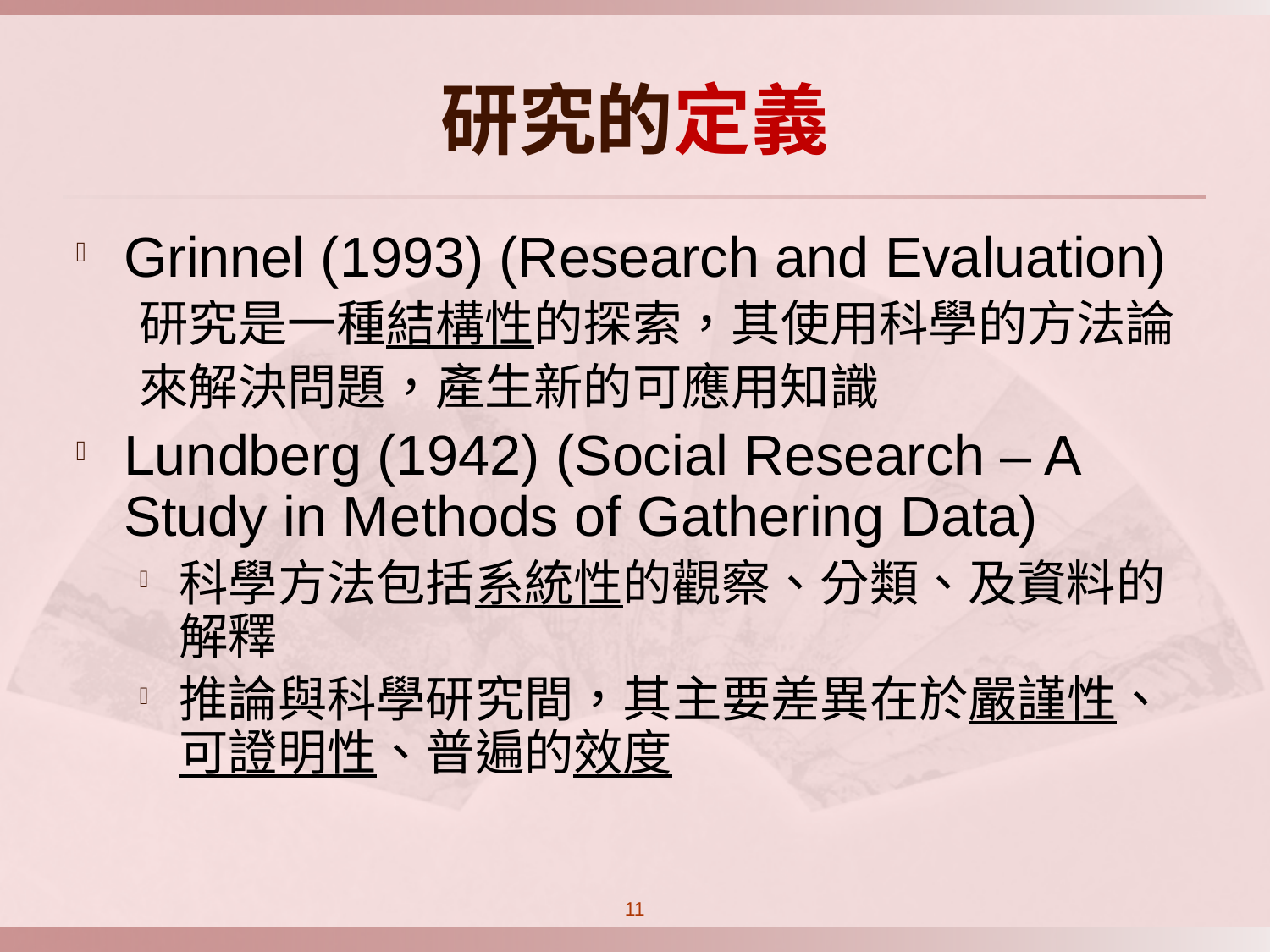

# 研究的定義
Grinnel (1993) (Research and Evaluation)
研究是一種結構性的探索，其使用科學的方法論
來解決問題，產生新的可應用知識
Lundberg (1942) (Social Research – A Study in Methods of Gathering Data)
科學方法包括系統性的觀察、分類、及資料的解釋
推論與科學研究間，其主要差異在於嚴謹性、可證明性、普遍的效度
11